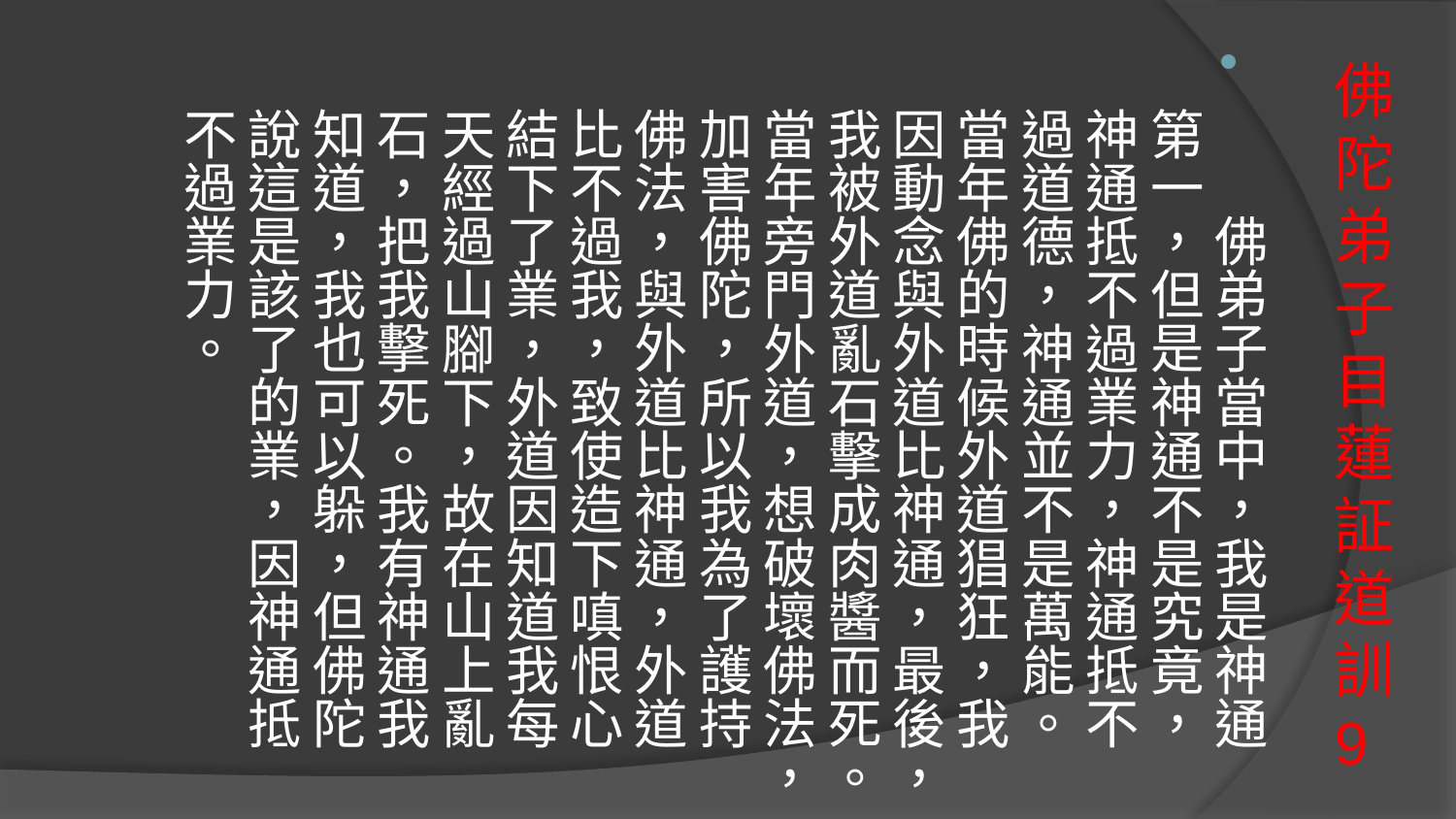

佛弟子當中，我是神通第一，但是神通不是究竟，神通抵不過業力，神通抵不過道德，神通並不是萬能。當年佛的時候外道猖狂，我因動念與外道比神通，最後，我被外道亂石擊成肉醬而死。當年旁門外道，想破壞佛法，加害佛陀，所以我為了護持佛法，與外道比神通，外道比不過我，致使造下嗔恨心結下了業，外道因知道我每天經過山腳下，故在山上亂石，把我擊死。我有神通我知道，我也可以躲，但佛陀說這是該了的業，因神通抵不過業力。

# 佛陀弟子目蓮証道訓9